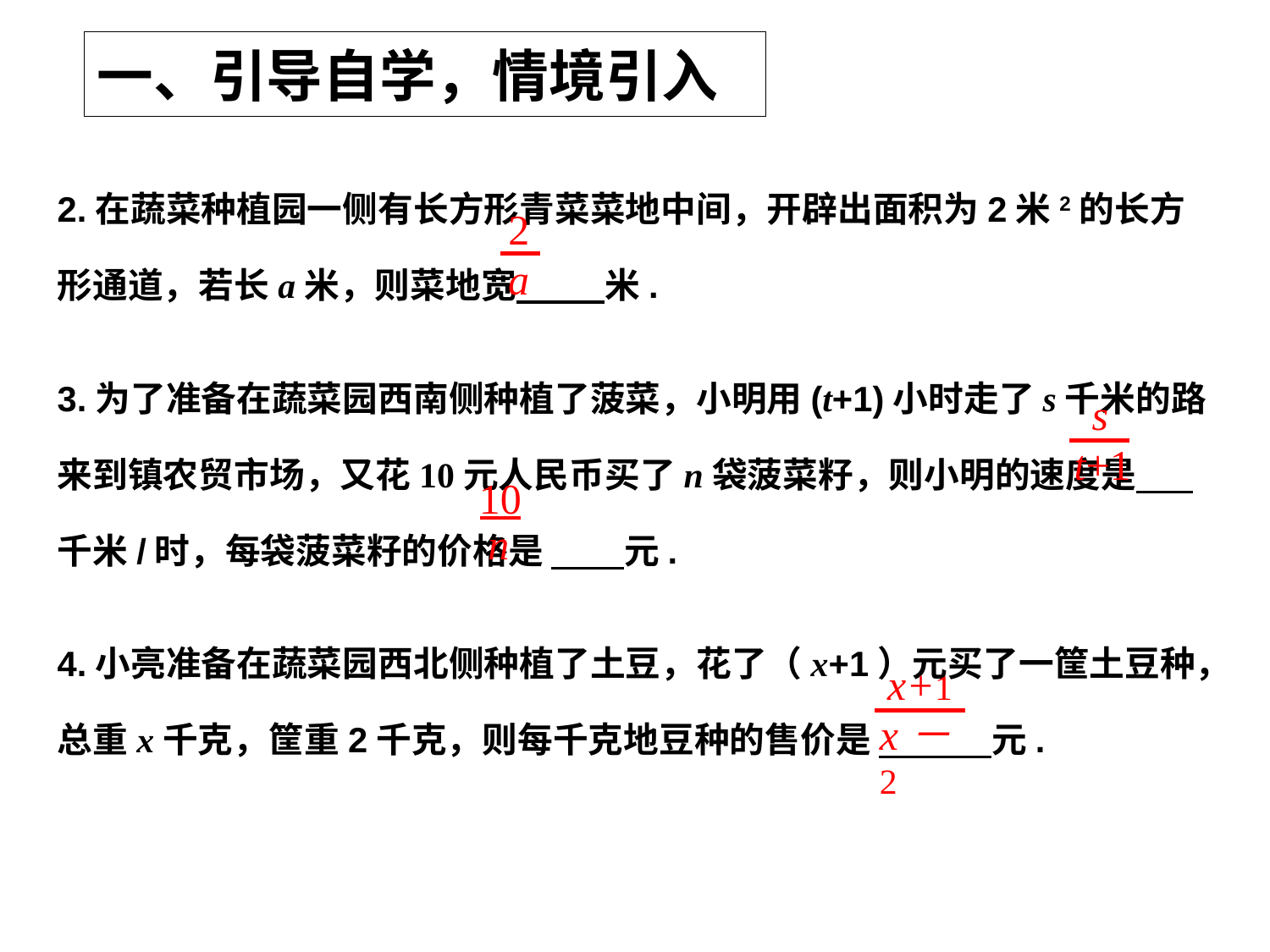

# 一、引导自学，情境引入
2.在蔬菜种植园一侧有长方形青菜菜地中间，开辟出面积为2米2的长方形通道，若长a米，则菜地宽           米.
2
 a
3.为了准备在蔬菜园西南侧种植了菠菜，小明用(t+1)小时走了s千米的路来到镇农贸市场，又花10元人民币买了n袋菠菜籽，则小明的速度是        千米/时，每袋菠菜籽的价格是          元.
s
t+1
10
 n
4.小亮准备在蔬菜园西北侧种植了土豆，花了（x+1）元买了一筐土豆种，总重x千克，筐重2千克，则每千克地豆种的售价是               元.
x+1
x－2